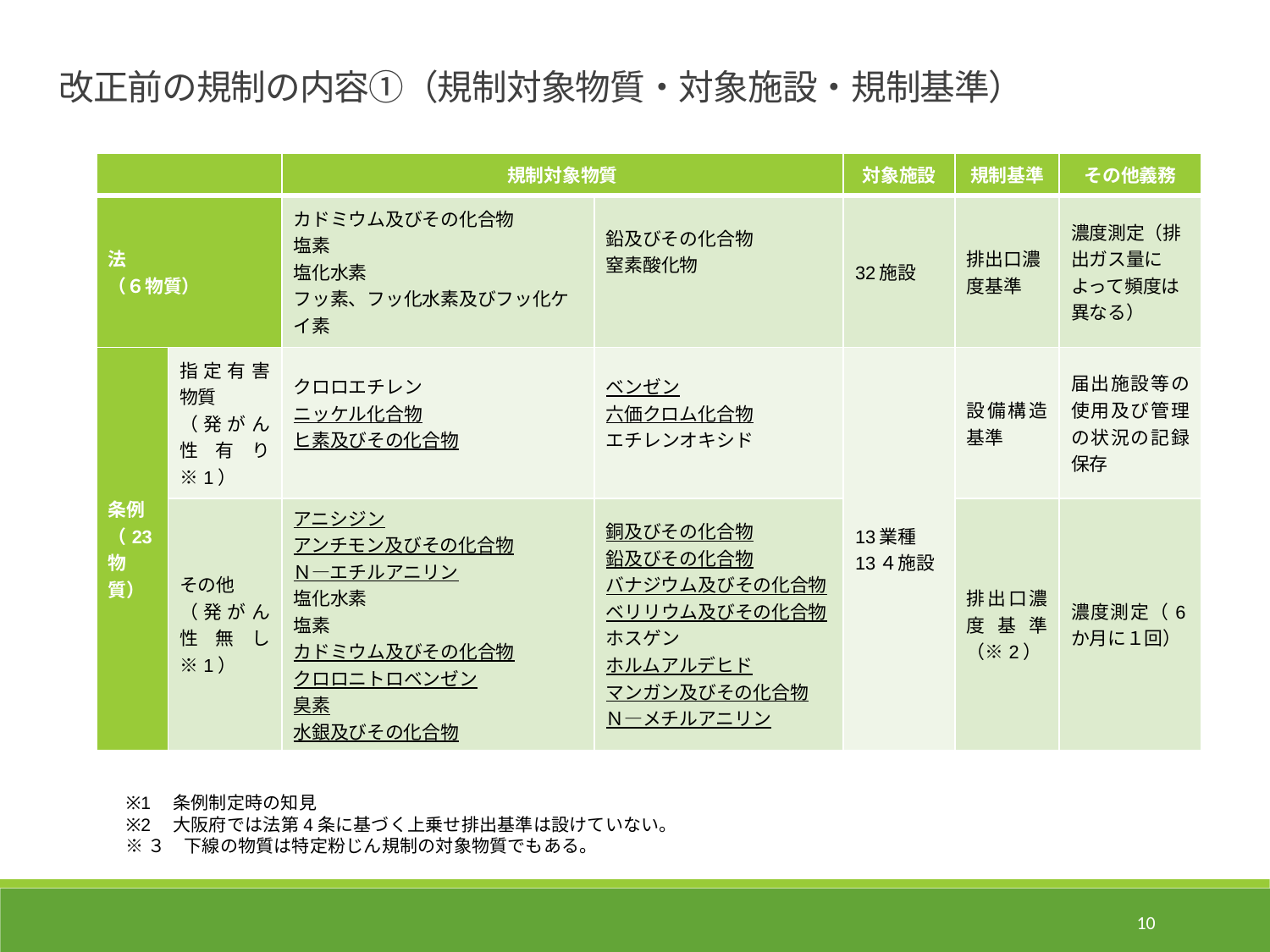

改正前の規制の内容①（規制対象物質・対象施設・規制基準）
|  |  | 規制対象物質 |  | 対象施設 | 規制基準 | その他義務 |
| --- | --- | --- | --- | --- | --- | --- |
| 法 （６物質） |  | カドミウム及びその化合物 塩素 塩化水素 フッ素、フッ化水素及びフッ化ケイ素 | 鉛及びその化合物 窒素酸化物 | 32施設 | 排出口濃度基準 | 濃度測定（排出ガス量によって頻度は異なる） |
| 条例 （23物質） | 指定有害物質 （発がん性有り※1） | クロロエチレン ニッケル化合物 ヒ素及びその化合物 | ベンゼン 六価クロム化合物 エチレンオキシド | 13業種 13４施設 | 設備構造基準 | 届出施設等の使用及び管理の状況の記録保存 |
|  | その他 （発がん性無し※1） | アニシジン アンチモン及びその化合物 Ｎ―エチルアニリン 塩化水素 塩素 カドミウム及びその化合物 クロロニトロベンゼン 臭素 水銀及びその化合物 | 銅及びその化合物 鉛及びその化合物 バナジウム及びその化合物 ベリリウム及びその化合物 ホスゲン ホルムアルデヒド マンガン及びその化合物 Ｎ―メチルアニリン |  | 排出口濃度基準（※2） | 濃度測定（6か月に１回） |
※1　条例制定時の知見
※2　大阪府では法第4条に基づく上乗せ排出基準は設けていない。
※３　下線の物質は特定粉じん規制の対象物質でもある。
10